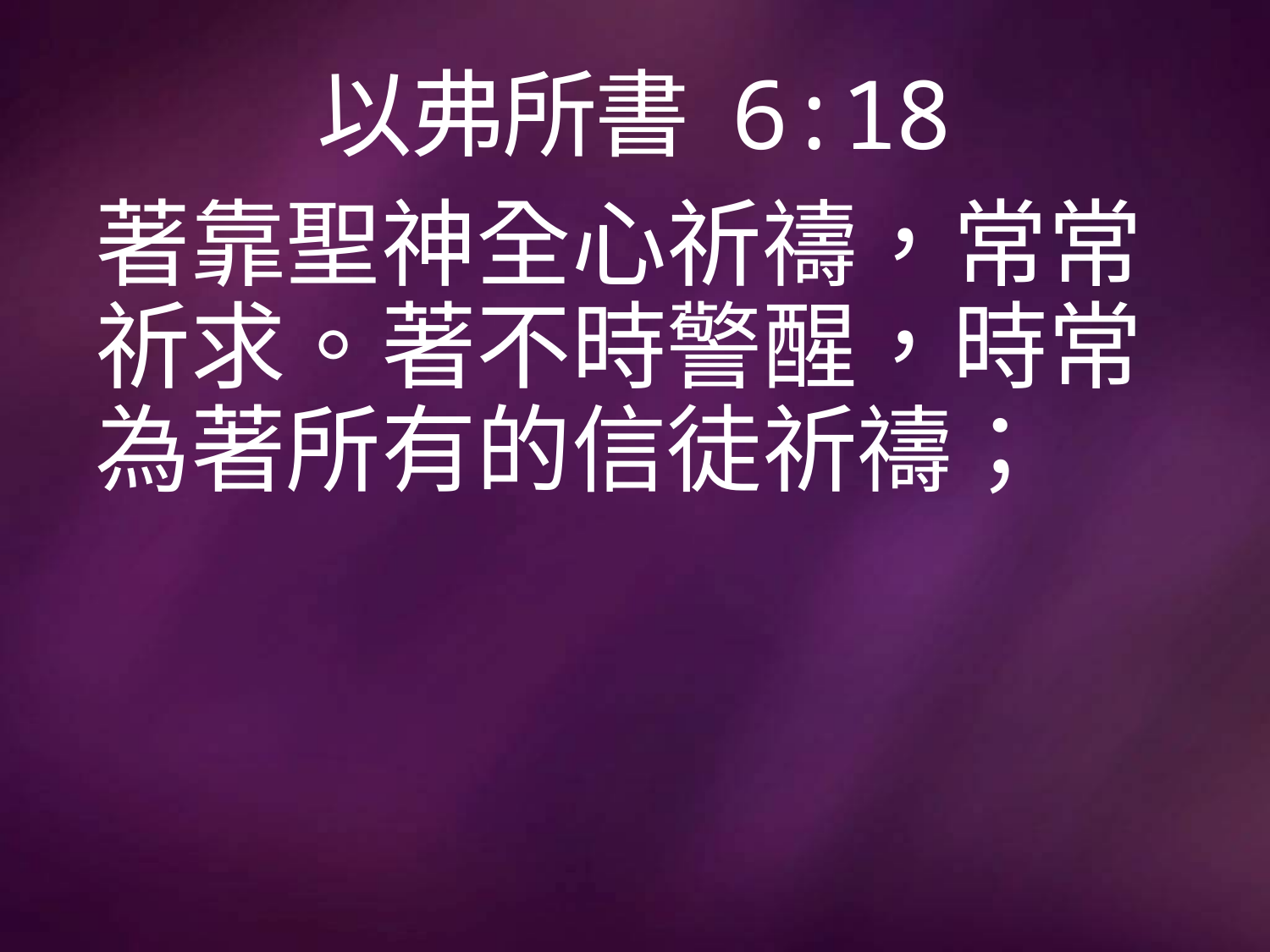

# 以弗所書 6:18
著靠聖神全心祈禱，常常祈求。著不時警醒，時常為著所有的信徒祈禱；